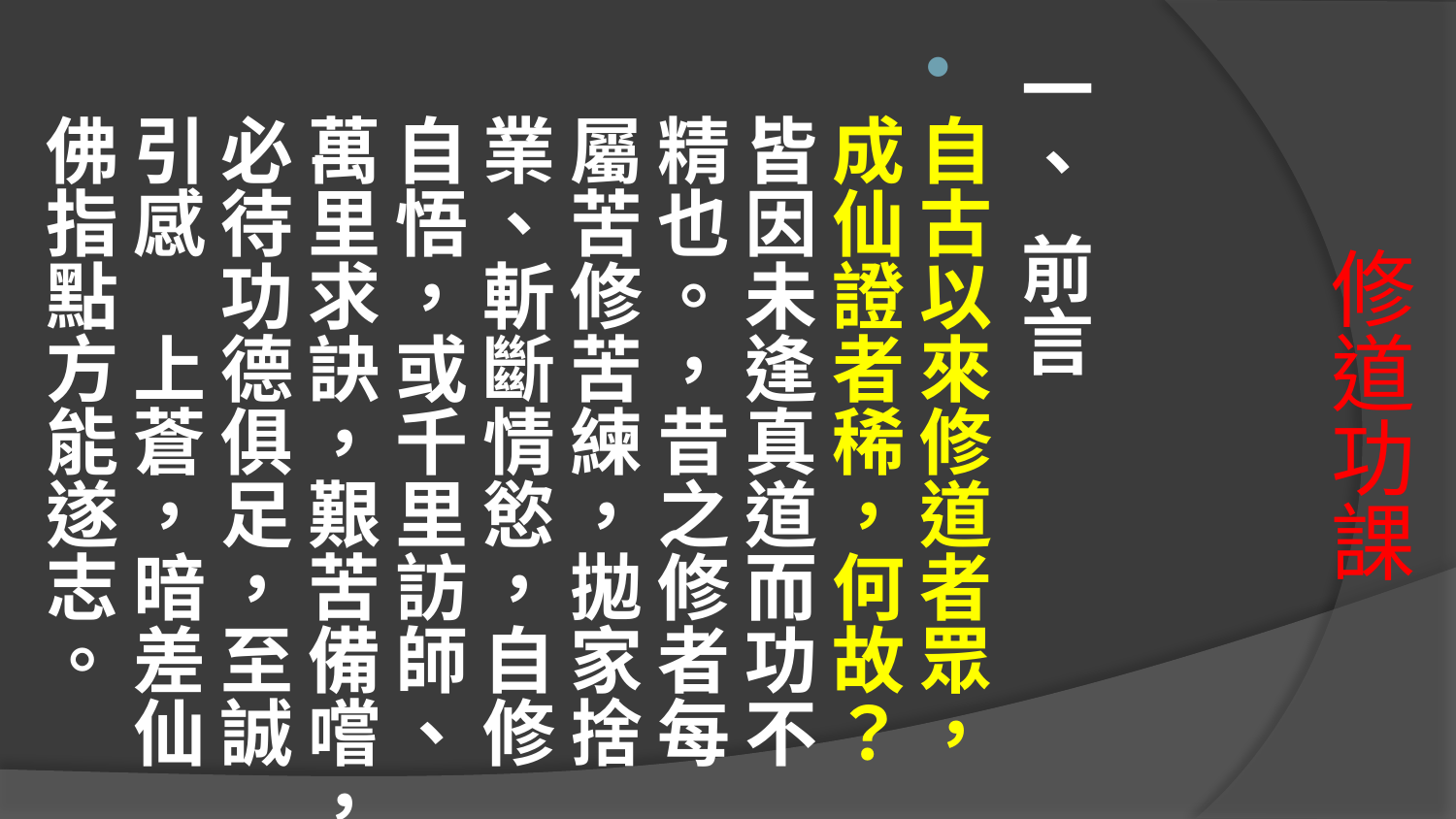

一、  前言
自古以來修道者眾，成仙證者稀，何故？皆因未逢真道而功不精也。，昔之修者每屬苦修苦練，拋家捨業、斬斷情慾，自修自悟，或千里訪師、萬里求訣，艱苦備嚐，必待功德俱足，至誠引感　上蒼，暗差仙佛指點方能遂志。
# 修道功課